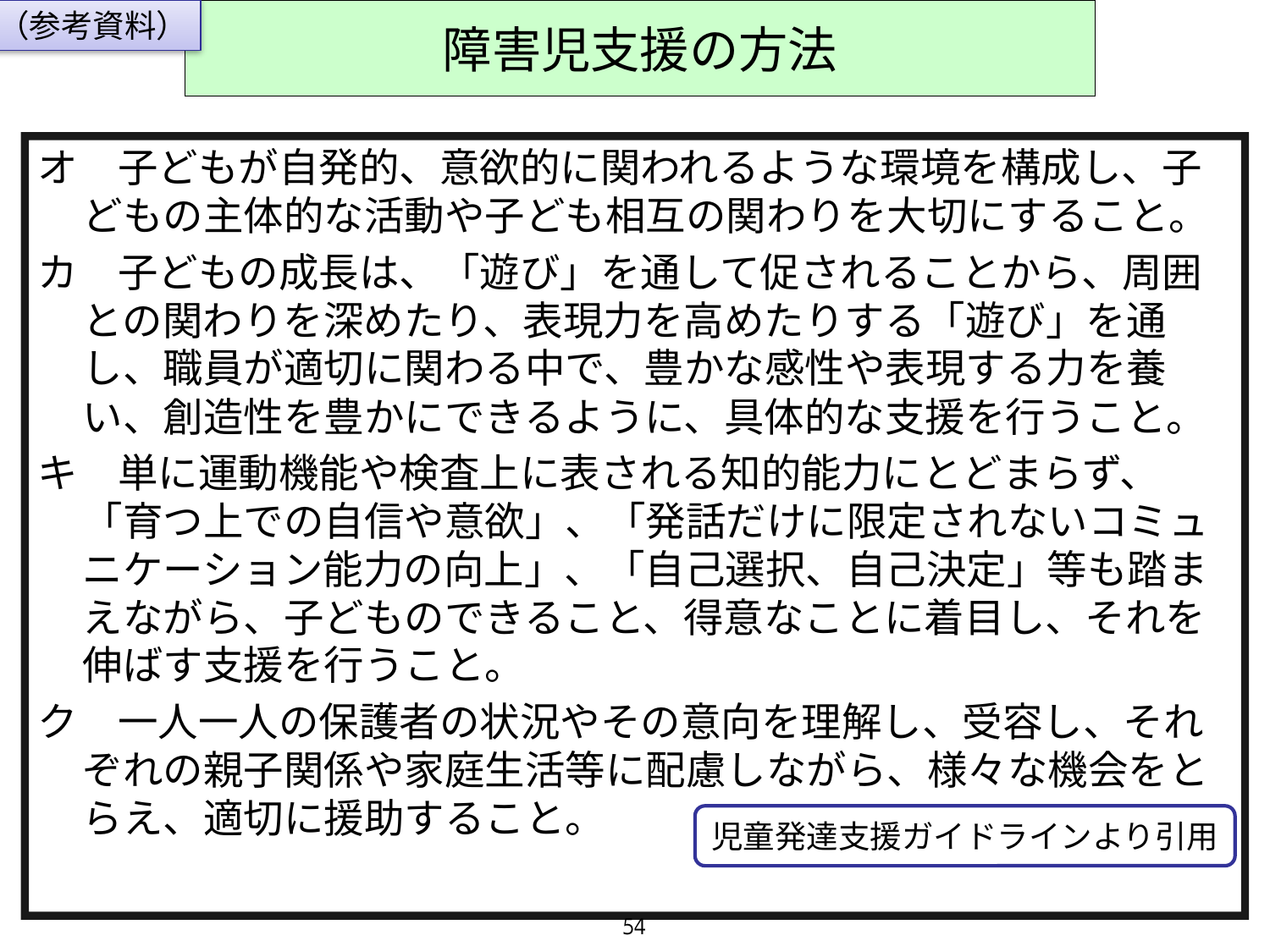

（参考資料）
# 障害児支援の方法
オ　子どもが自発的、意欲的に関われるような環境を構成し、子どもの主体的な活動や子ども相互の関わりを大切にすること。
カ　子どもの成長は、「遊び」を通して促されることから、周囲との関わりを深めたり、表現力を高めたりする「遊び」を通し、職員が適切に関わる中で、豊かな感性や表現する力を養い、創造性を豊かにできるように、具体的な支援を行うこと。
キ　単に運動機能や検査上に表される知的能力にとどまらず、「育つ上での自信や意欲」、「発話だけに限定されないコミュニケーション能力の向上」、「自己選択、自己決定」等も踏まえながら、子どものできること、得意なことに着目し、それを伸ばす支援を行うこと。
ク　一人一人の保護者の状況やその意向を理解し、受容し、それぞれの親子関係や家庭生活等に配慮しながら、様々な機会をとらえ、適切に援助すること。
児童発達支援ガイドラインより引用
54